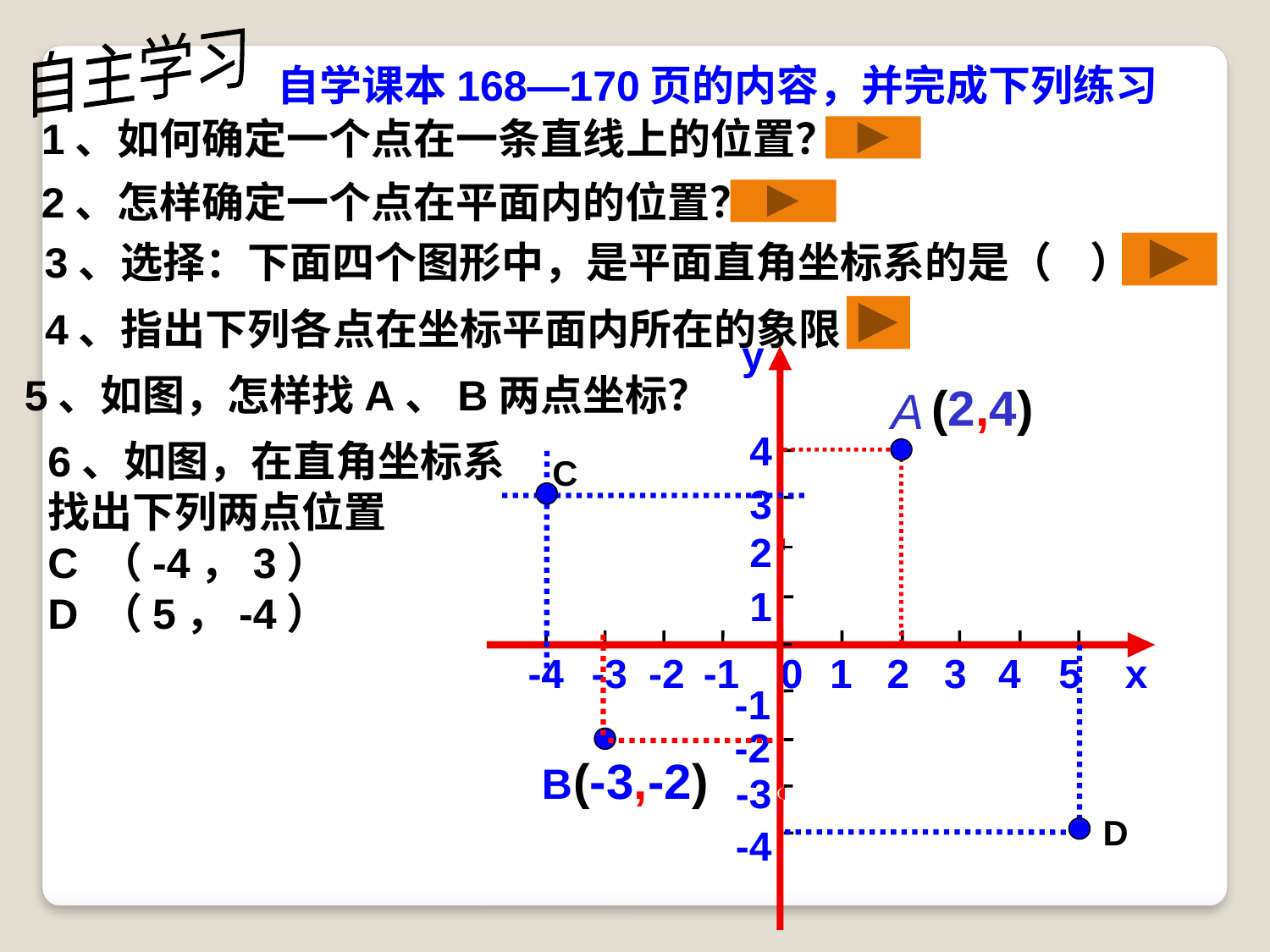

自主学习
自学课本168—170页的内容，并完成下列练习
1、如何确定一个点在一条直线上的位置？

2、怎样确定一个点在平面内的位置？

3、选择：下面四个图形中，是平面直角坐标系的是（    ）

4、指出下列各点在坐标平面内所在的象限

y

4

3

2

1

-4
-3
-2
-1
0
1
2
3
4
5
x
-1

-2

-3

-4

5、如图，怎样找A、B两点坐标？
(2,4)
A
6、如图，在直角坐标系
找出下列两点位置
C （-4，3）
D （5，-4）

C

(-3,-2)
B
D